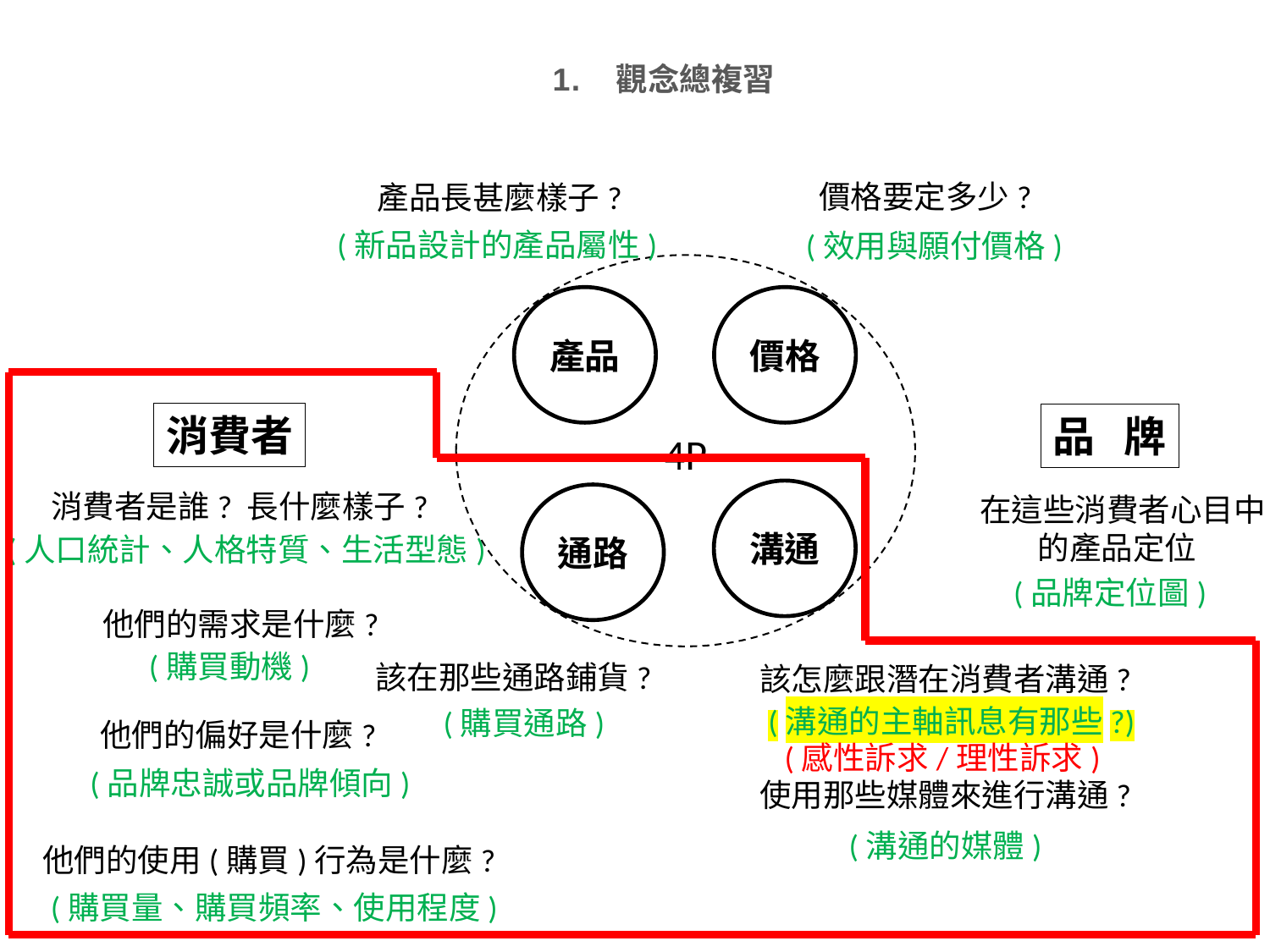

觀念總複習
價格要定多少?
   產品長甚麼樣子?
(新品設計的產品屬性)
(效用與願付價格)

產品
價格
消費者
品   牌
4P
消費者是誰? 長什麼樣子?
溝通
在這些消費者心目中
       的產品定位
通路
(人口統計、人格特質、生活型態)
(品牌定位圖)
他們的需求是什麼?
(購買動機)
該在那些通路鋪貨?
該怎麼跟潛在消費者溝通?
(溝通的主軸訊息有那些?)
(購買通路)
他們的偏好是什麼?
(感性訴求/理性訴求)
(品牌忠誠或品牌傾向)
使用那些媒體來進行溝通?
(溝通的媒體)
他們的使用(購買)行為是什麼?
(購買量、購買頻率、使用程度)